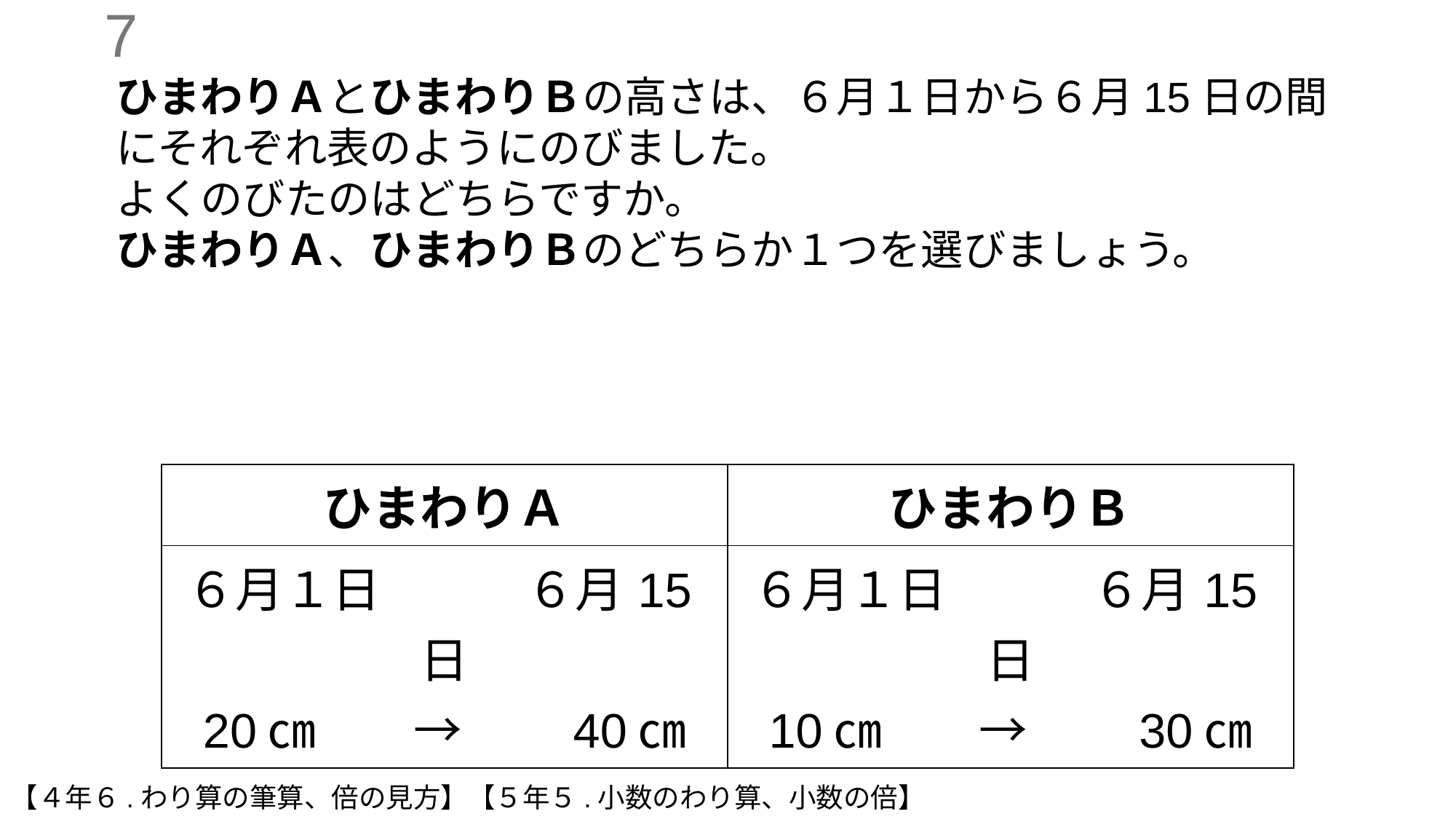

7
ひまわりＡとひまわりＢの高さは、６月１日から６月15日の間にそれぞれ表のようにのびました。
よくのびたのはどちらですか。
ひまわりＡ、ひまわりＢのどちらか１つを選びましょう。
| ひまわりＡ | ひまわりＢ |
| --- | --- |
| ６月１日　　　６月15日 20㎝　　→　　40㎝ | ６月１日　　　６月15日 10㎝　　→　　30㎝ |
【４年６.わり算の筆算、倍の見方】【５年５.小数のわり算、小数の倍】